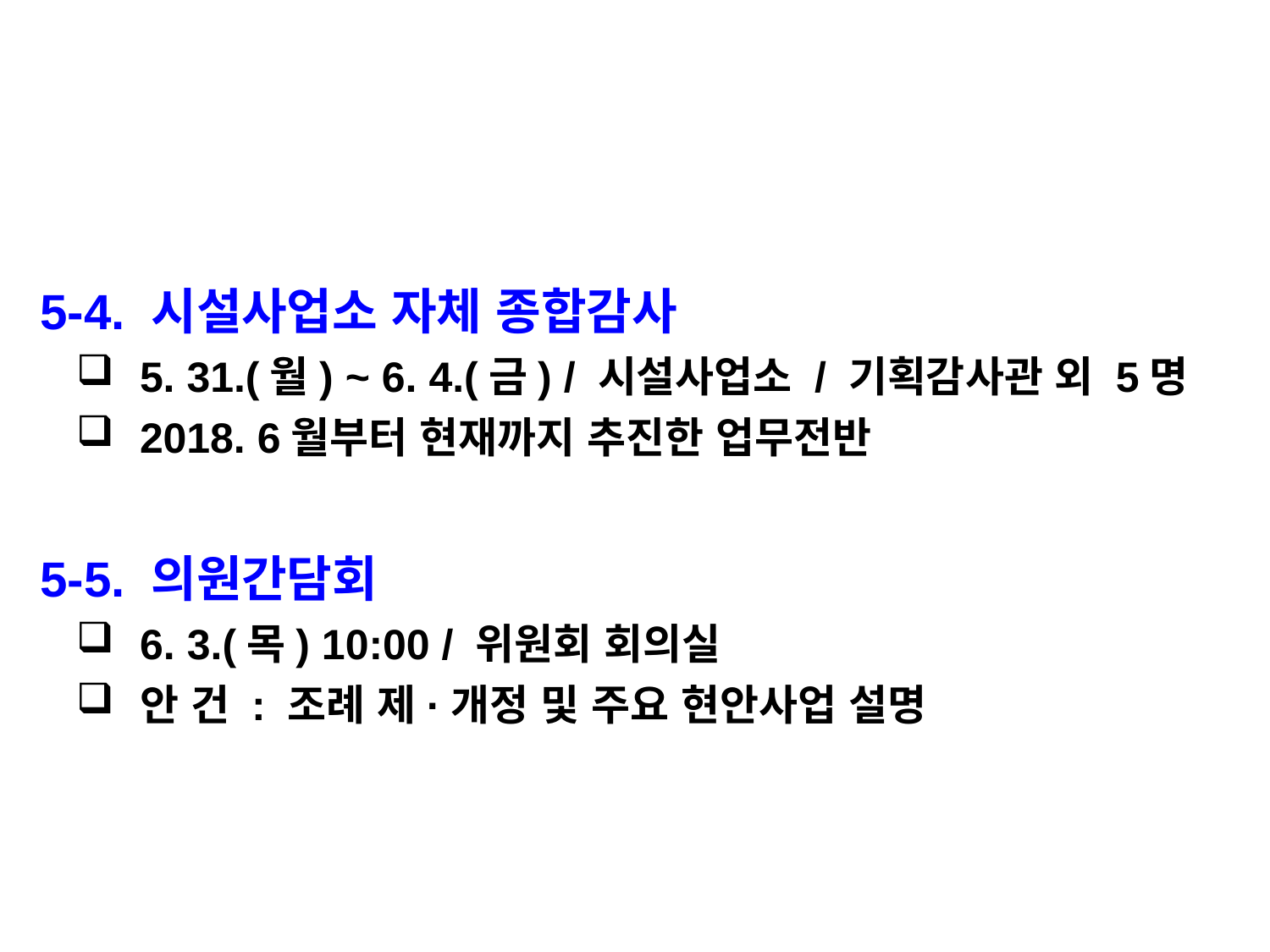

5-4. 시설사업소 자체 종합감사
5. 31.(월) ~ 6. 4.(금) / 시설사업소 / 기획감사관 외 5명
2018. 6월부터 현재까지 추진한 업무전반
  5-5. 의원간담회
6. 3.(목) 10:00 / 위원회 회의실
안 건 : 조례 제·개정 및 주요 현안사업 설명